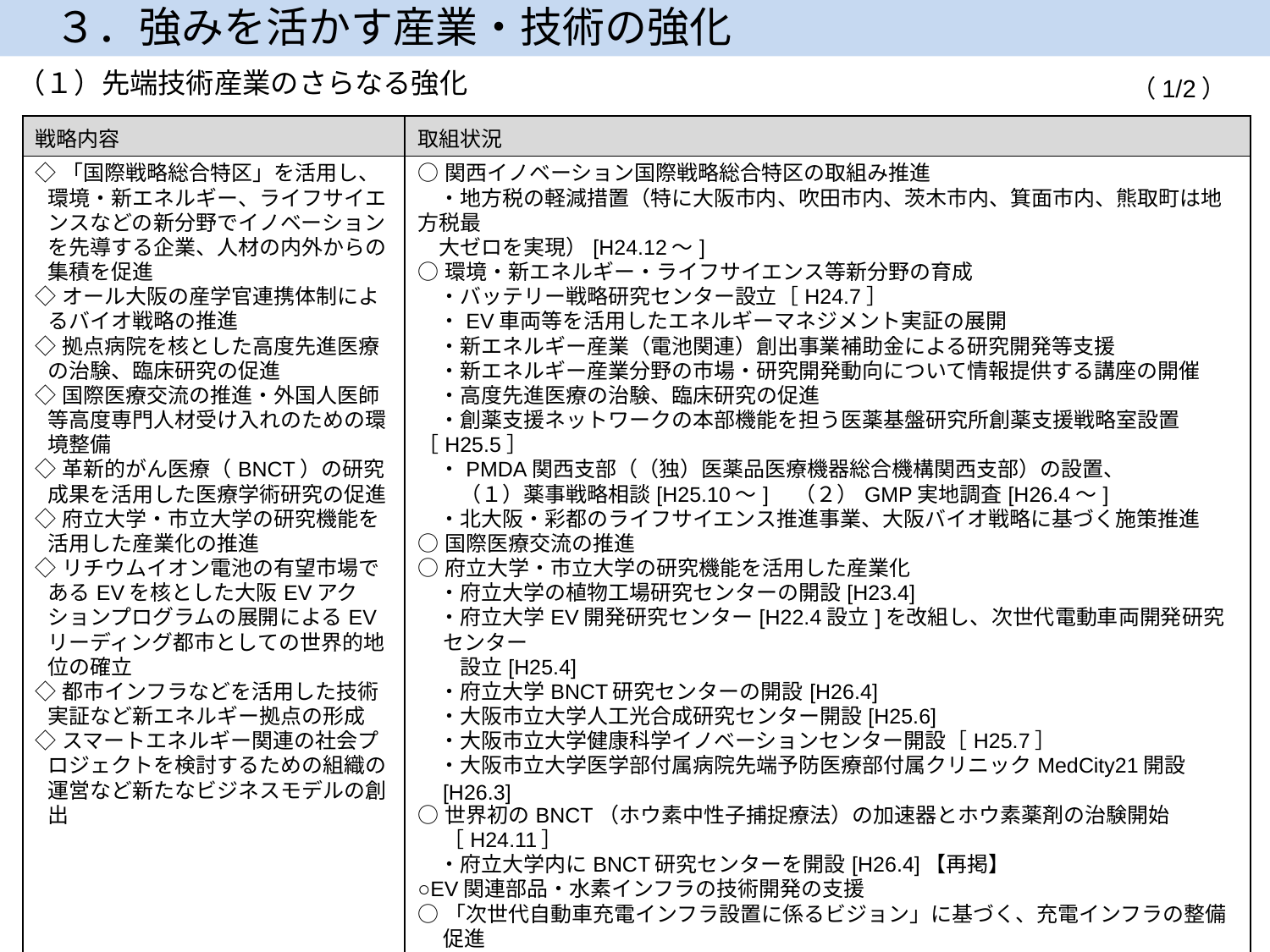

３．強みを活かす産業・技術の強化
（１）先端技術産業のさらなる強化
（1/2）
| 戦略内容 | 取組状況 |
| --- | --- |
| ◇「国際戦略総合特区」を活用し、環境・新エネルギー、ライフサイエンスなどの新分野でイノベーションを先導する企業、人材の内外からの集積を促進 ◇オール大阪の産学官連携体制によるバイオ戦略の推進 ◇拠点病院を核とした高度先進医療の治験、臨床研究の促進 ◇国際医療交流の推進・外国人医師等高度専門人材受け入れのための環境整備 ◇革新的がん医療（BNCT）の研究成果を活用した医療学術研究の促進 ◇府立大学・市立大学の研究機能を活用した産業化の推進 ◇リチウムイオン電池の有望市場であるEVを核とした大阪EVアクションプログラムの展開によるEVリーディング都市としての世界的地位の確立 ◇都市インフラなどを活用した技術実証など新エネルギー拠点の形成 ◇スマートエネルギー関連の社会プロジェクトを検討するための組織の運営など新たなビジネスモデルの創出 | ○関西イノベーション国際戦略総合特区の取組み推進 　・地方税の軽減措置（特に大阪市内、吹田市内、茨木市内、箕面市内、熊取町は地方税最 　大ゼロを実現）[H24.12～] ○環境・新エネルギー・ライフサイエンス等新分野の育成 　・バッテリー戦略研究センター設立［H24.7］ 　・EV車両等を活用したエネルギーマネジメント実証の展開 　・新エネルギー産業（電池関連）創出事業補助金による研究開発等支援 　・新エネルギー産業分野の市場・研究開発動向について情報提供する講座の開催 　・高度先進医療の治験、臨床研究の促進 　・創薬支援ネットワークの本部機能を担う医薬基盤研究所創薬支援戦略室設置［H25.5］ 　・PMDA関西支部（（独）医薬品医療機器総合機構関西支部）の設置、 　　（１）薬事戦略相談[H25.10～]　（２）GMP実地調査[H26.4～] 　・北大阪・彩都のライフサイエンス推進事業、大阪バイオ戦略に基づく施策推進 ○国際医療交流の推進 ○府立大学・市立大学の研究機能を活用した産業化 　・府立大学の植物工場研究センターの開設[H23.4] 　・府立大学EV開発研究センター[H22.4設立]を改組し、次世代電動車両開発研究センター 　　設立[H25.4] 　・府立大学BNCT研究センターの開設[H26.4] 　・大阪市立大学人工光合成研究センター開設[H25.6] 　・大阪市立大学健康科学イノベーションセンター開設［H25.7］ 　・大阪市立大学医学部付属病院先端予防医療部付属クリニックMedCity21開設[H26.3] ○世界初のBNCT（ホウ素中性子捕捉療法）の加速器とホウ素薬剤の治験開始［H24.11］ 　・府立大学内にBNCT研究センターを開設[H26.4]【再掲】 ○EV関連部品・水素インフラの技術開発の支援 ○「次世代自動車充電インフラ設置に係るビジョン」に基づく、充電インフラの整備促進 ○府有施設を利用した新エネ・省エネ関連技術の実証の展開 ○新関空会社と連携し関西国際空港における水素活用・インフラ整備に向けたプロジェクト（KIX 　スマート愛ランド水素グリッドプロジェクト）が国の財政支援・特区活用により事業開始[H26.4] ○スマートエネルギー関連企業と中小企業との技術マッチングの実施 （次ページに続く） |